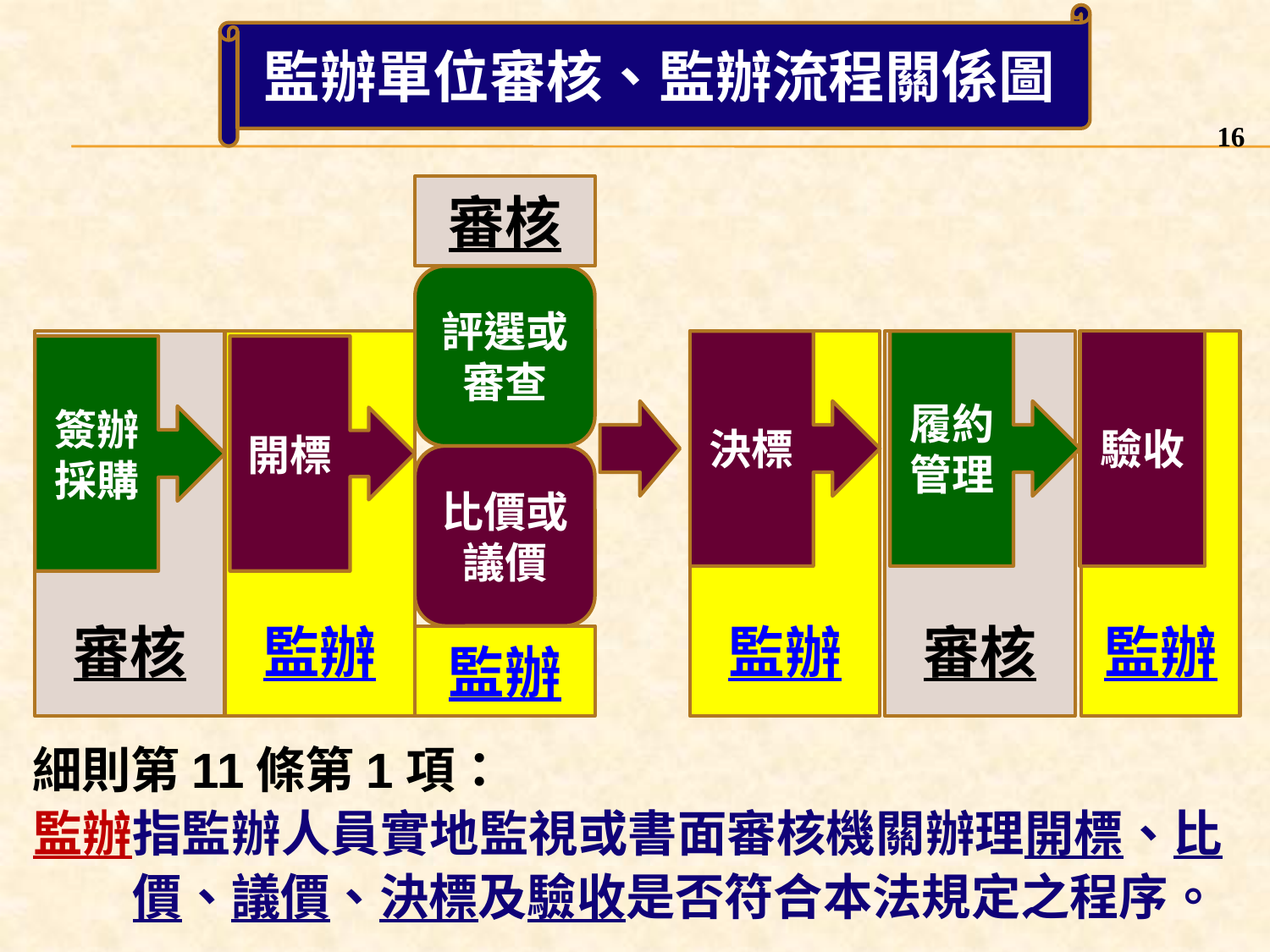

監辦單位審核、監辦流程關係圖
16
審核
評選或審查

審核

監辦

監辦
決標

審核
履約
管理
驗收

監辦
簽辦採購
開標

比價或議價
監辦
細則第11條第1項：
監辦指監辦人員實地監視或書面審核機關辦理開標、比價、議價、決標及驗收是否符合本法規定之程序。